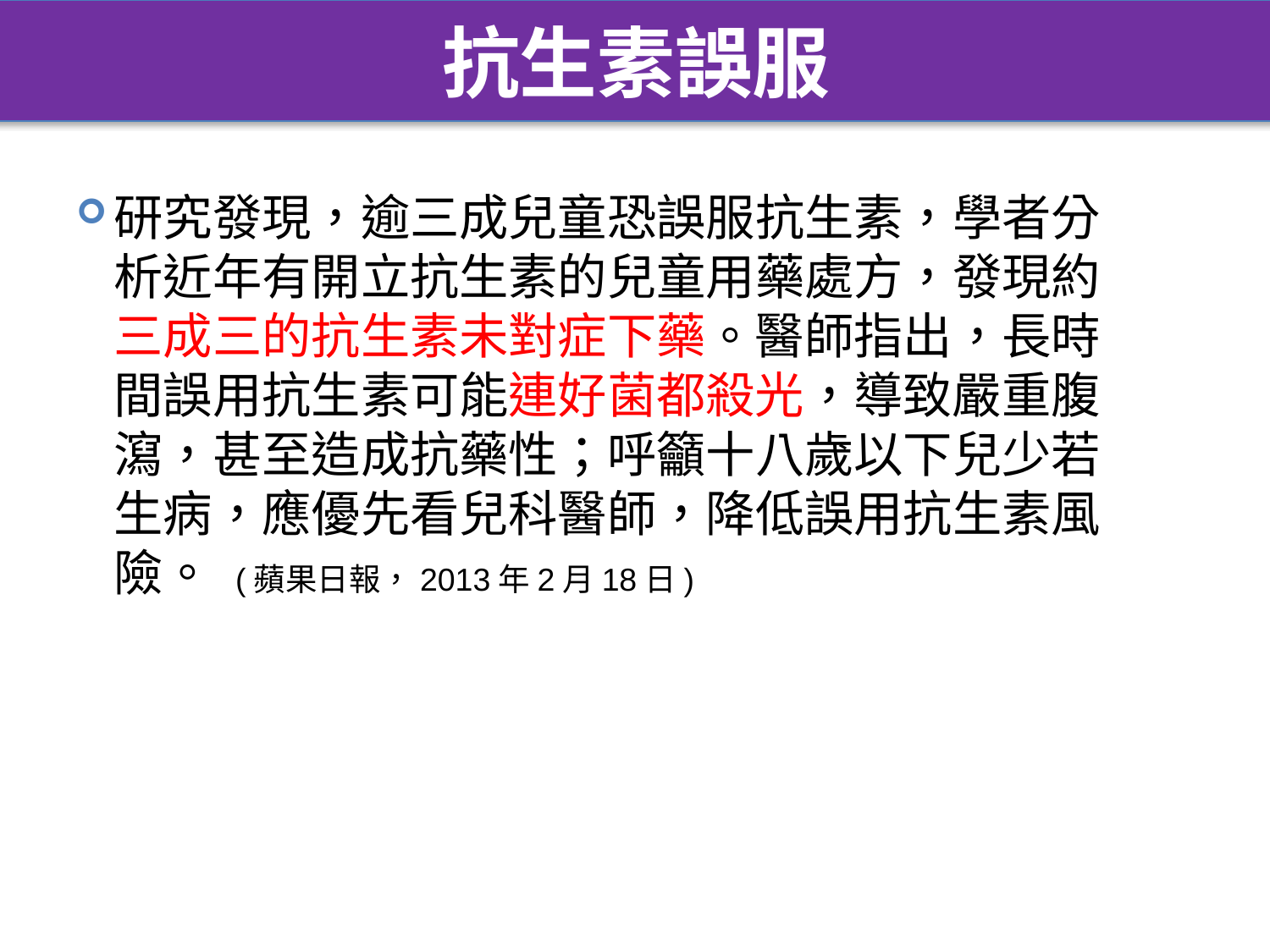

抗生素誤服
研究發現，逾三成兒童恐誤服抗生素，學者分析近年有開立抗生素的兒童用藥處方，發現約三成三的抗生素未對症下藥。醫師指出，長時間誤用抗生素可能連好菌都殺光，導致嚴重腹瀉，甚至造成抗藥性；呼籲十八歲以下兒少若生病，應優先看兒科醫師，降低誤用抗生素風險。 (蘋果日報，2013年2月18日)